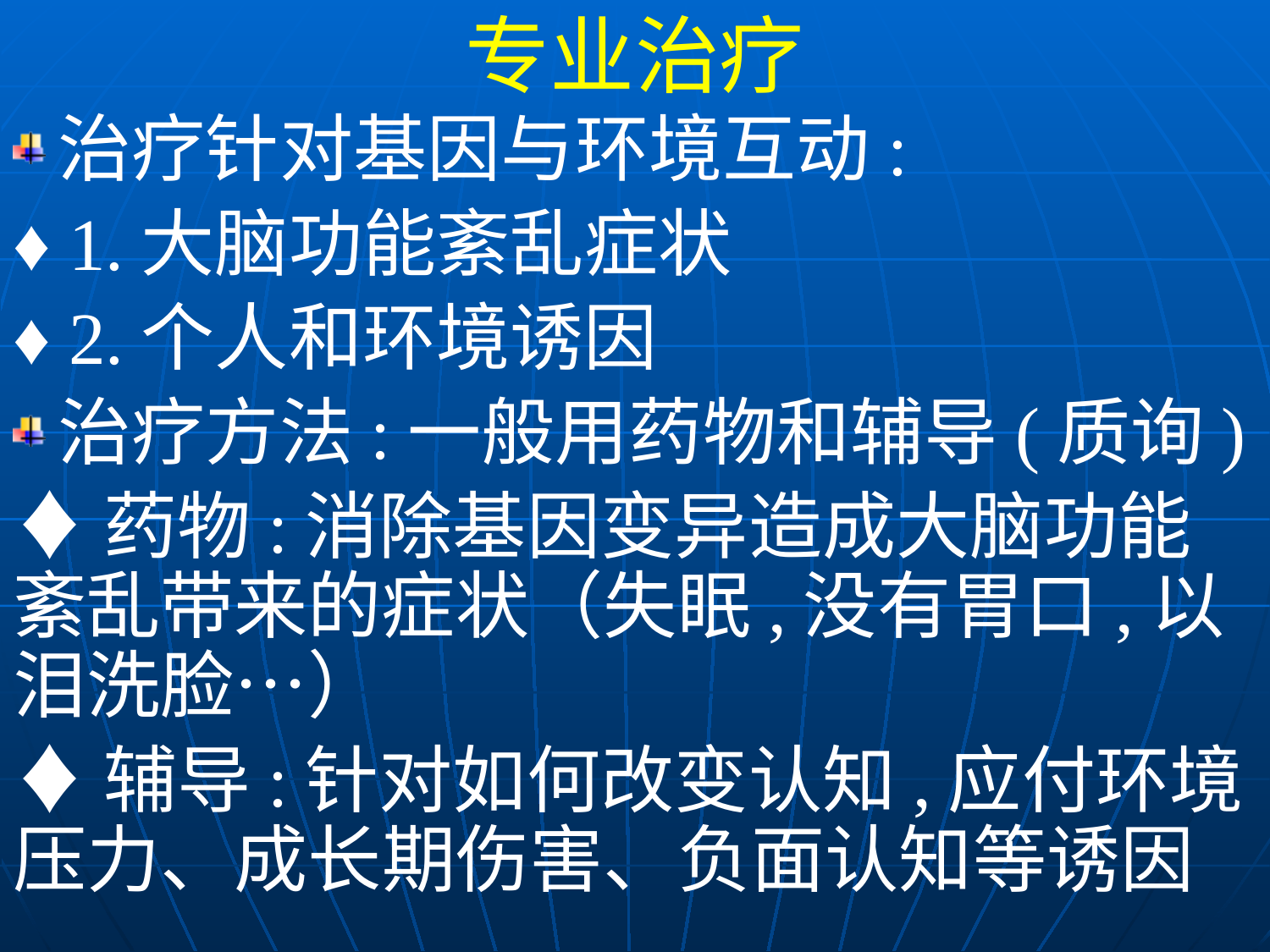

专业治疗
治疗针对基因与环境互动:
♦ 1.大脑功能紊乱症状
♦ 2.个人和环境诱因
治疗方法:一般用药物和辅导(质询)
♦药物:消除基因变异造成大脑功能紊乱带来的症状（失眠,没有胃口,以泪洗脸…）
♦辅导:针对如何改变认知,应付环境压力、成长期伤害、负面认知等诱因